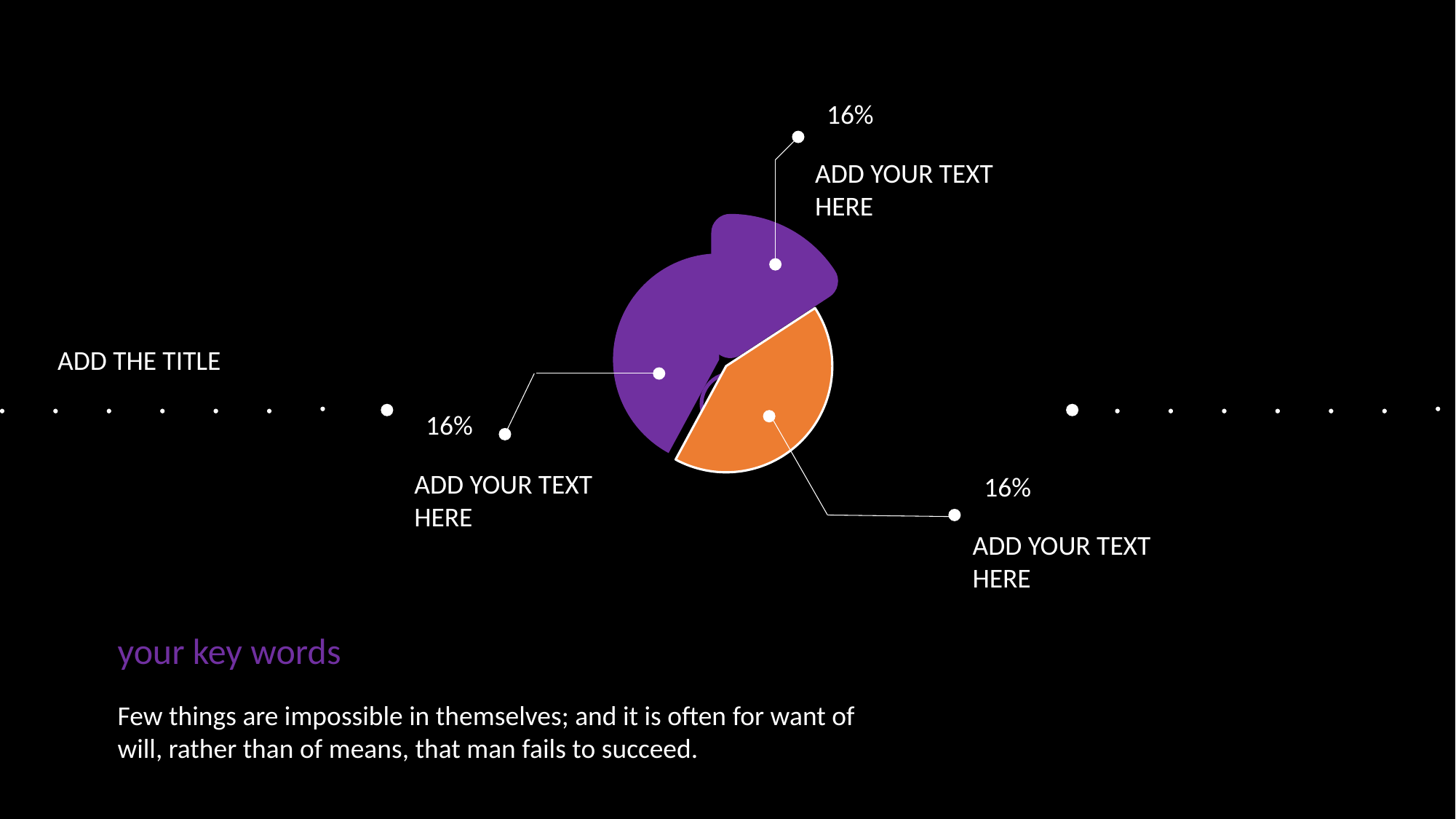

16%
ADD YOUR TEXT HERE

### Chart

| Category | 销售额2 | 销售额 |
|---|---|---|
| 第一季度 | 60.0 | 60.0 |
| 第二季度 | 160.0 | 160.0 |
| 第三季度 | 160.0 | 160.0 |
ADD THE TITLE

16%
ADD YOUR TEXT HERE

16%
ADD YOUR TEXT HERE

your key words
Few things are impossible in themselves; and it is often for want of will, rather than of means, that man fails to succeed.